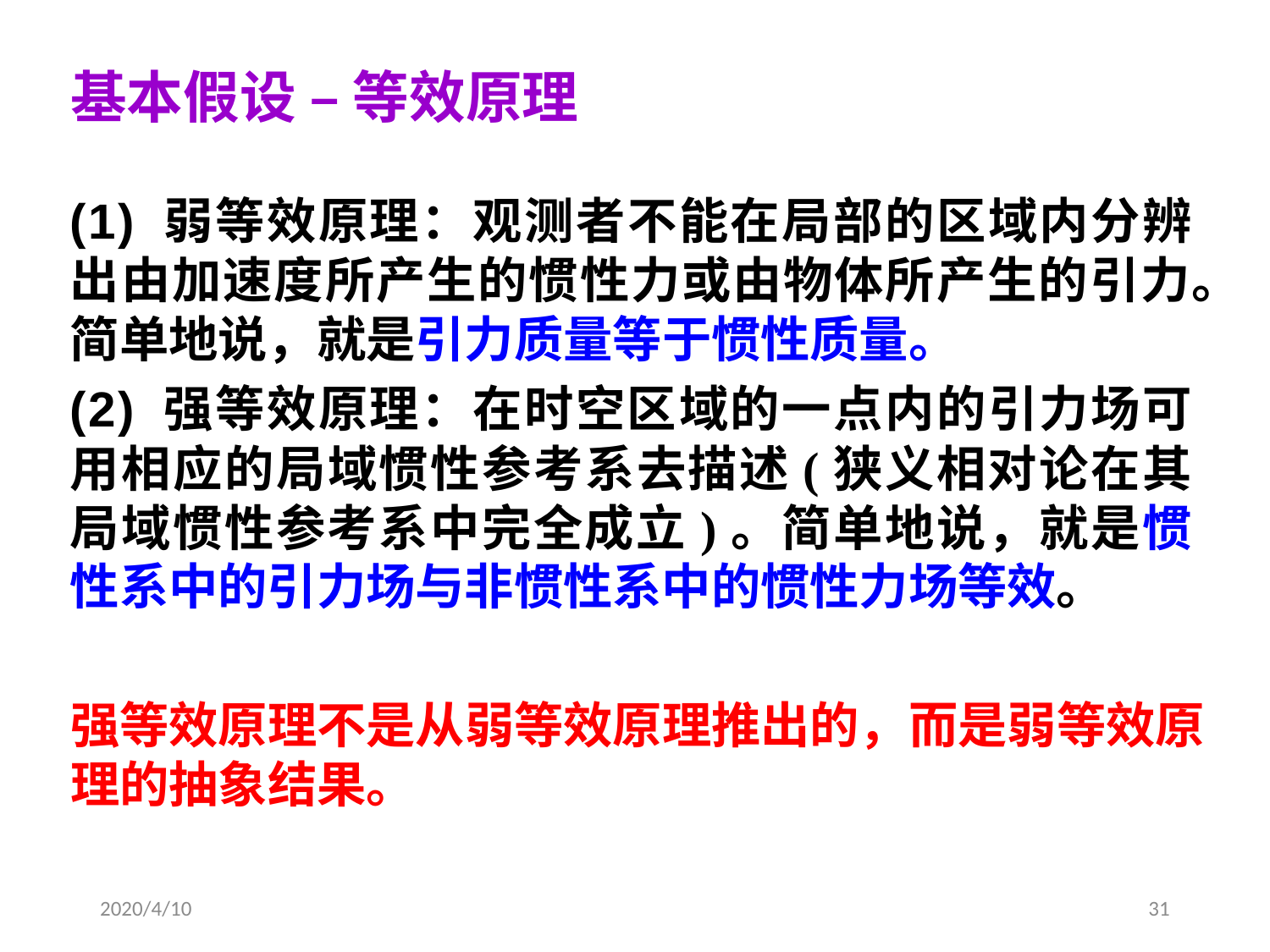

基本假设 – 等效原理
 弱等效原理：观测者不能在局部的区域内分辨出由加速度所产生的惯性力或由物体所产生的引力。简单地说，就是引力质量等于惯性质量。
 强等效原理：在时空区域的一点内的引力场可用相应的局域惯性参考系去描述(狭义相对论在其局域惯性参考系中完全成立)。简单地说，就是惯性系中的引力场与非惯性系中的惯性力场等效。
强等效原理不是从弱等效原理推出的，而是弱等效原理的抽象结果。
2020/4/10
31